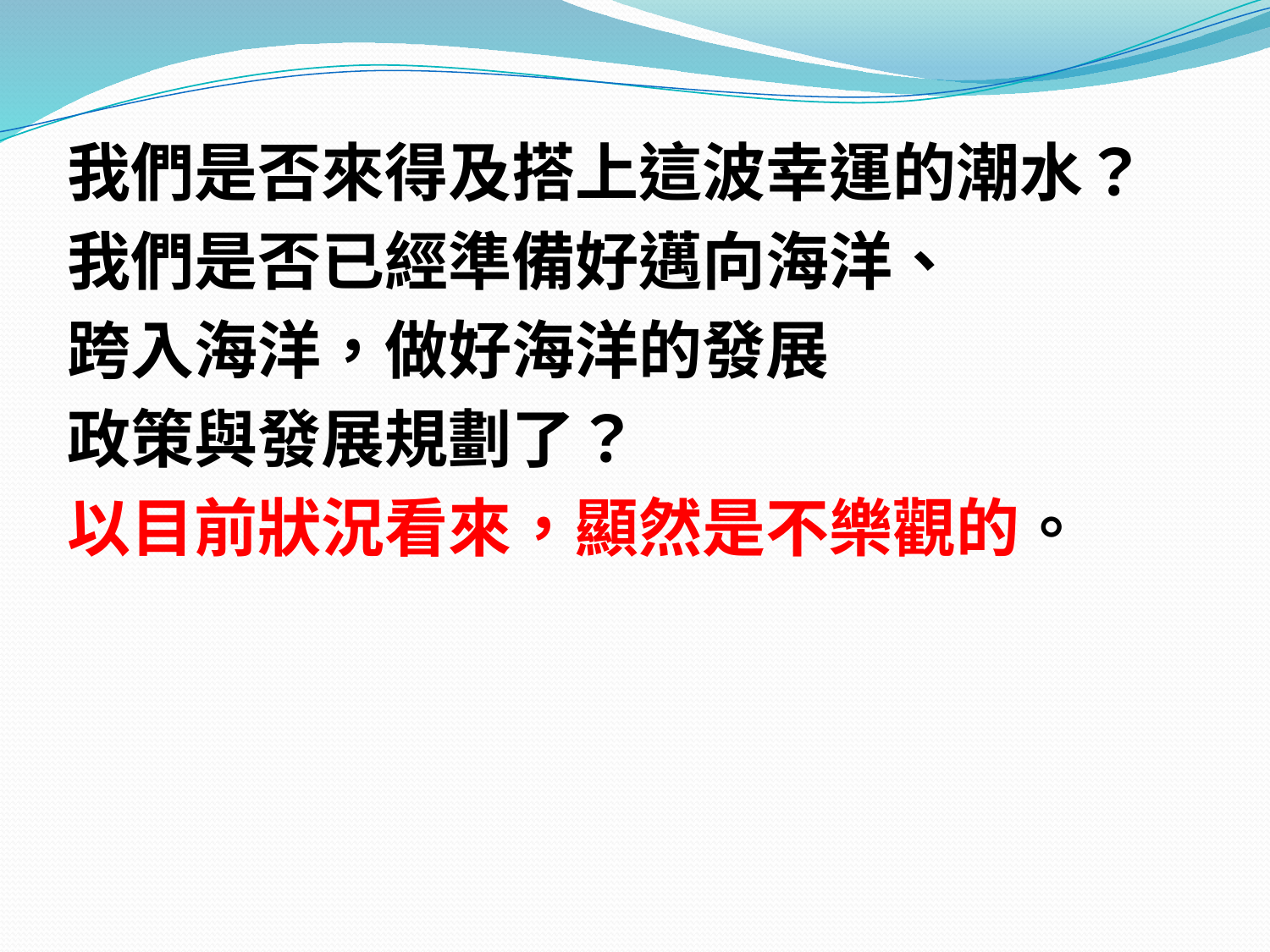

我們是否來得及搭上這波幸運的潮水？
我們是否已經準備好邁向海洋、
跨入海洋，做好海洋的發展
政策與發展規劃了？
以目前狀況看來，顯然是不樂觀的。